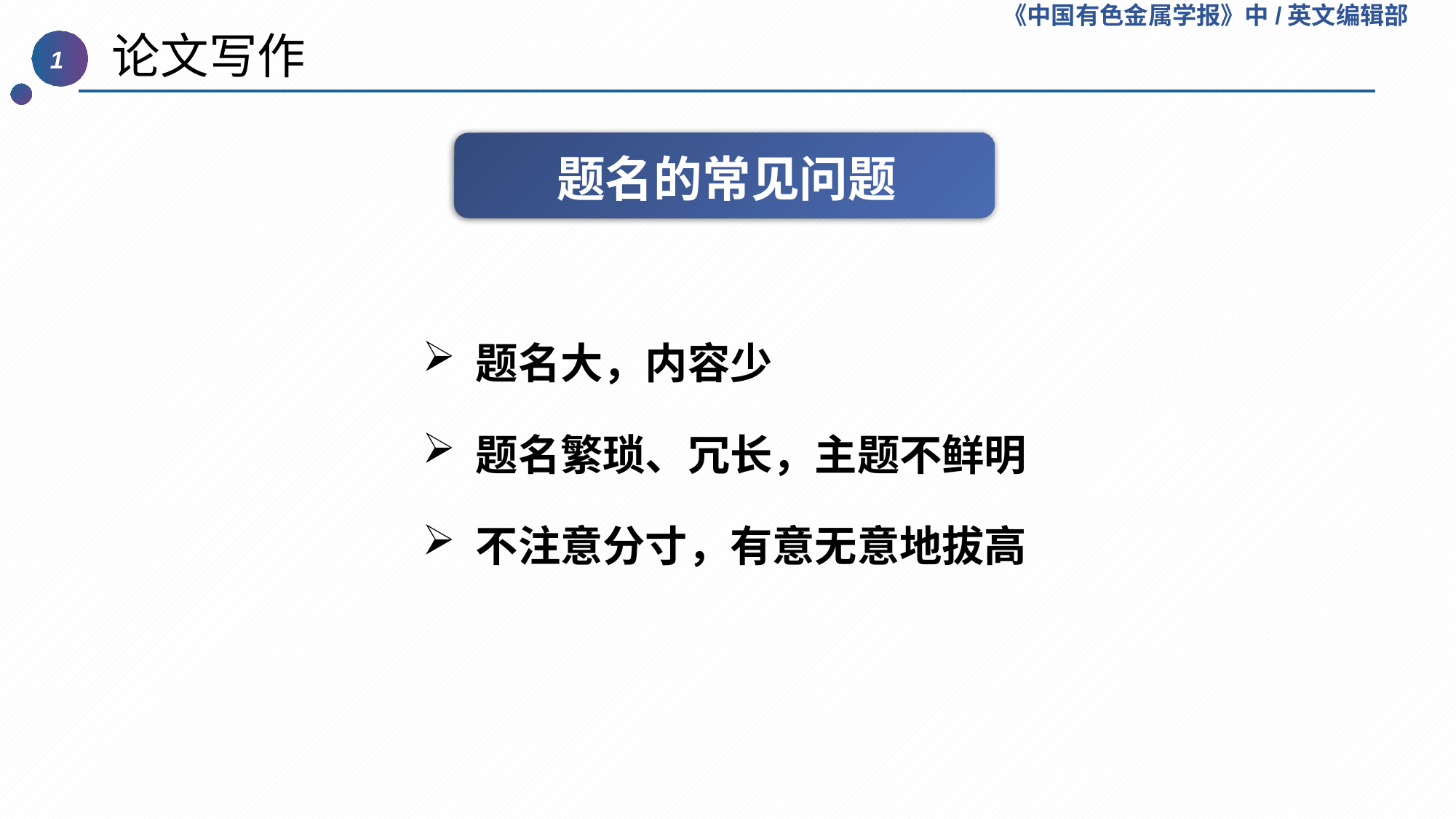

《中国有色金属学报》中/英文编辑部
      论文写作

1

题名的常见问题
 题名大，内容少
 题名繁琐、冗长，主题不鲜明
 不注意分寸，有意无意地拔高